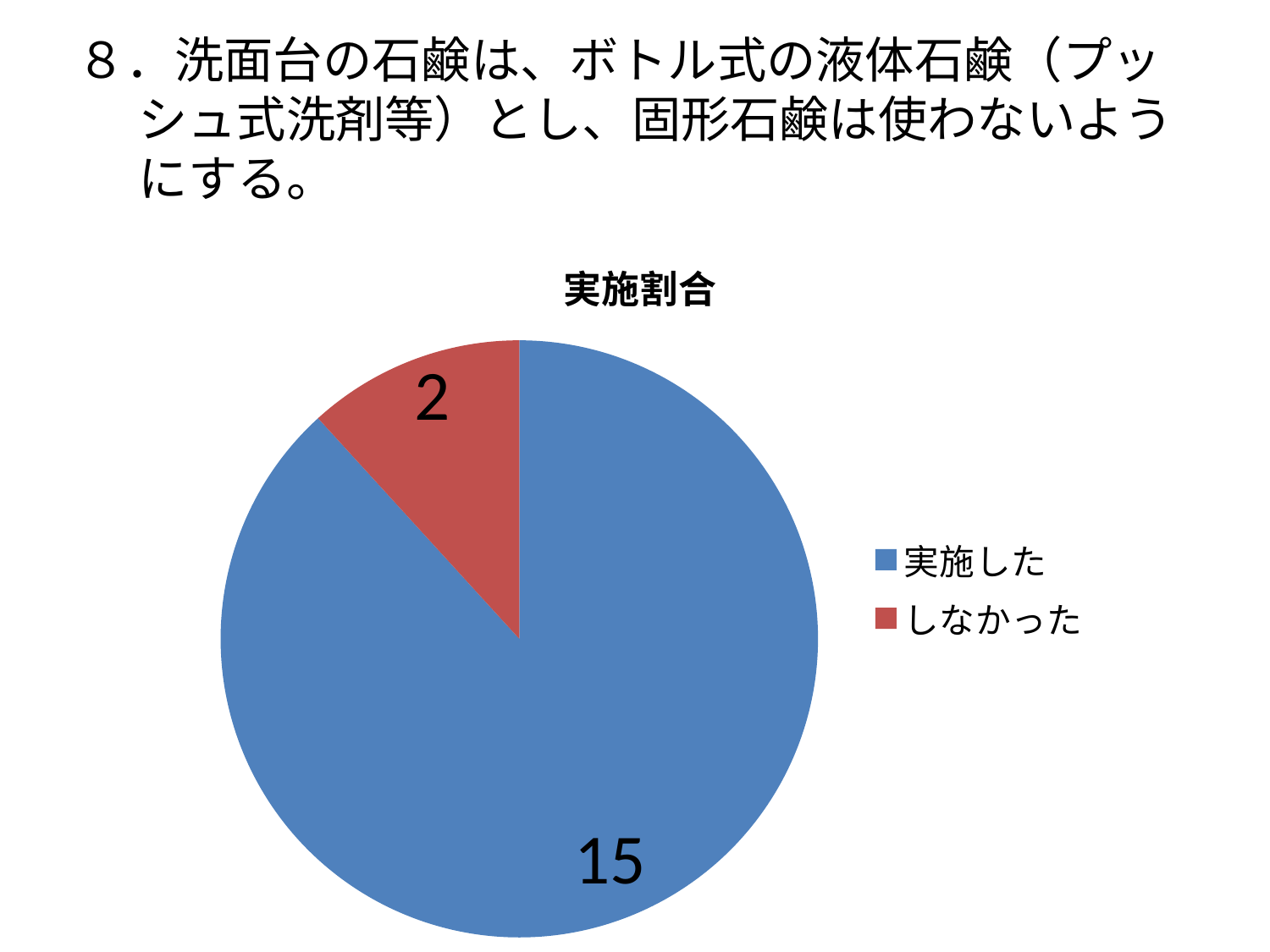

# ８．洗面台の石鹸は、ボトル式の液体石鹸（プッシュ式洗剤等）とし、固形石鹸は使わないようにする。

### Chart:

| Category | 実施割合 |
|---|---|
| 実施した | 15.0 |
| しなかった | 2.0 |